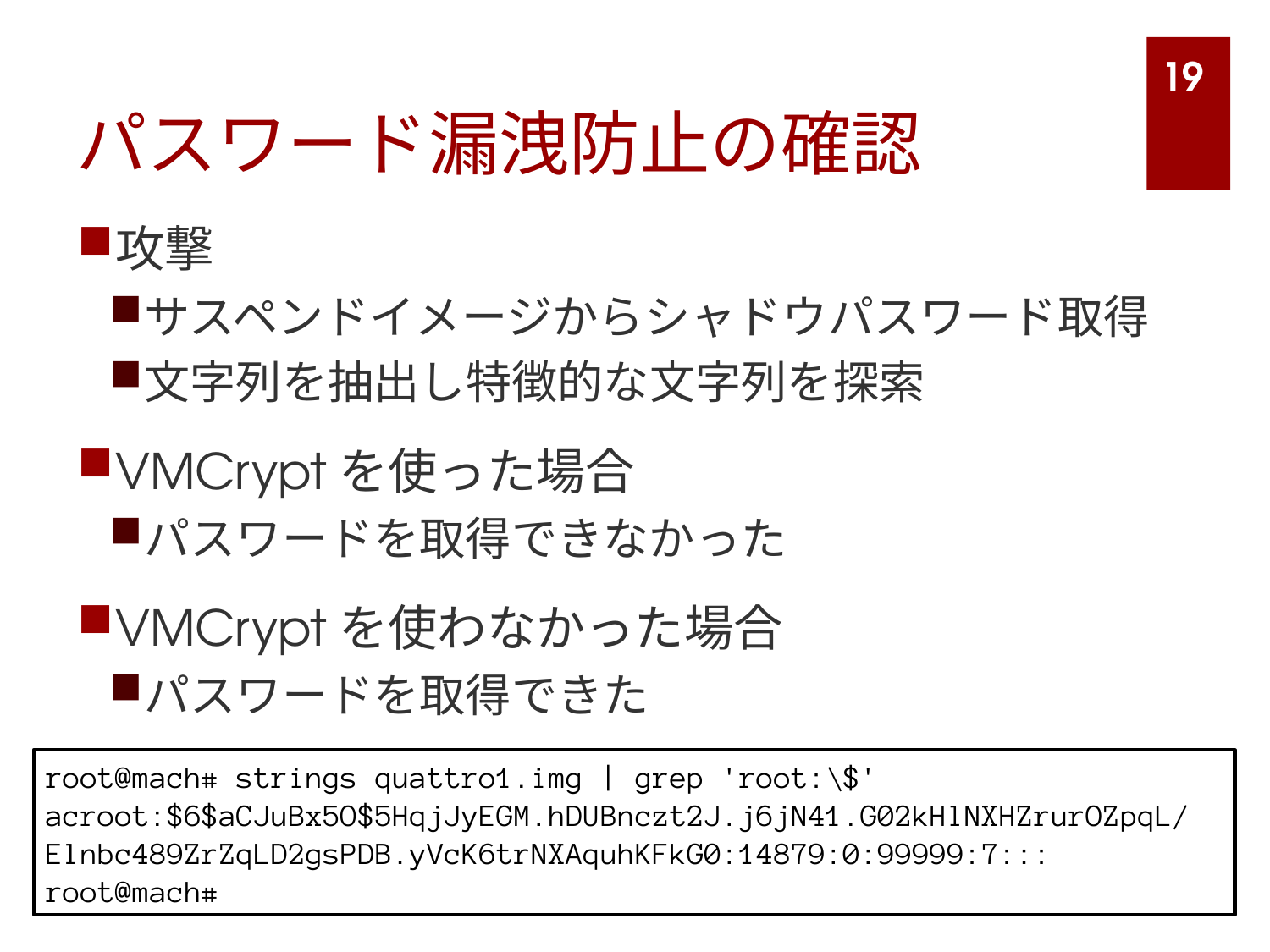

# パスワード漏洩防止の確認
19
攻撃
サスペンドイメージからシャドウパスワード取得
文字列を抽出し特徴的な文字列を探索
VMCryptを使った場合
パスワードを取得できなかった
VMCryptを使わなかった場合
パスワードを取得できた
root@mach# strings quattro1.img | grep 'root:\$'
acroot:$6$aCJuBx5O$5HqjJyEGM.hDUBnczt2J.j6jN41.G02kHlNXHZrurOZpqL/Elnbc489ZrZqLD2gsPDB.yVcK6trNXAquhKFkG0:14879:0:99999:7:::
root@mach#